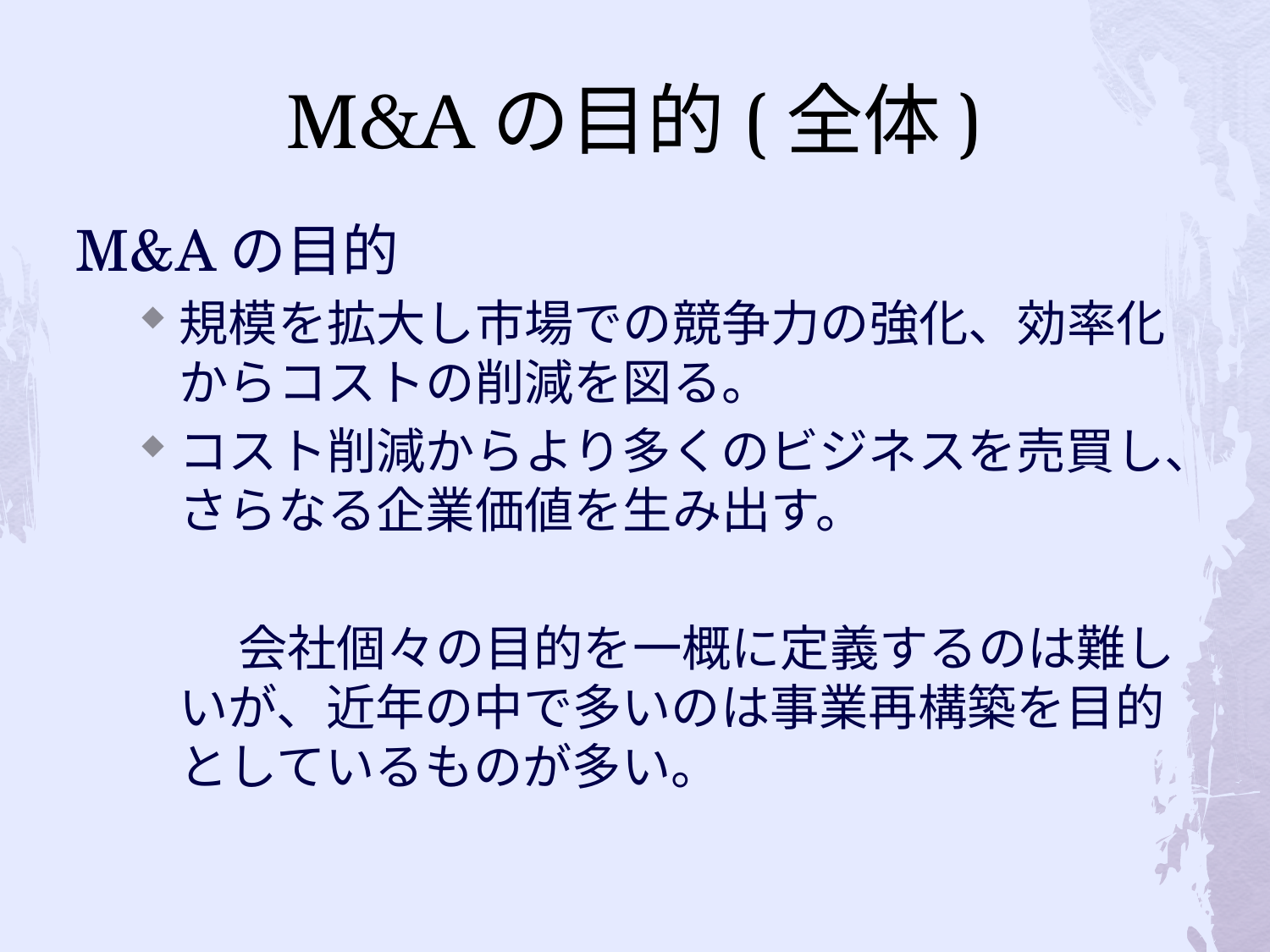

# M&Aの目的(全体)
M&Aの目的
規模を拡大し市場での競争力の強化、効率化からコストの削減を図る。
コスト削減からより多くのビジネスを売買し、さらなる企業価値を生み出す。

　　会社個々の目的を一概に定義するのは難しいが、近年の中で多いのは事業再構築を目的としているものが多い。